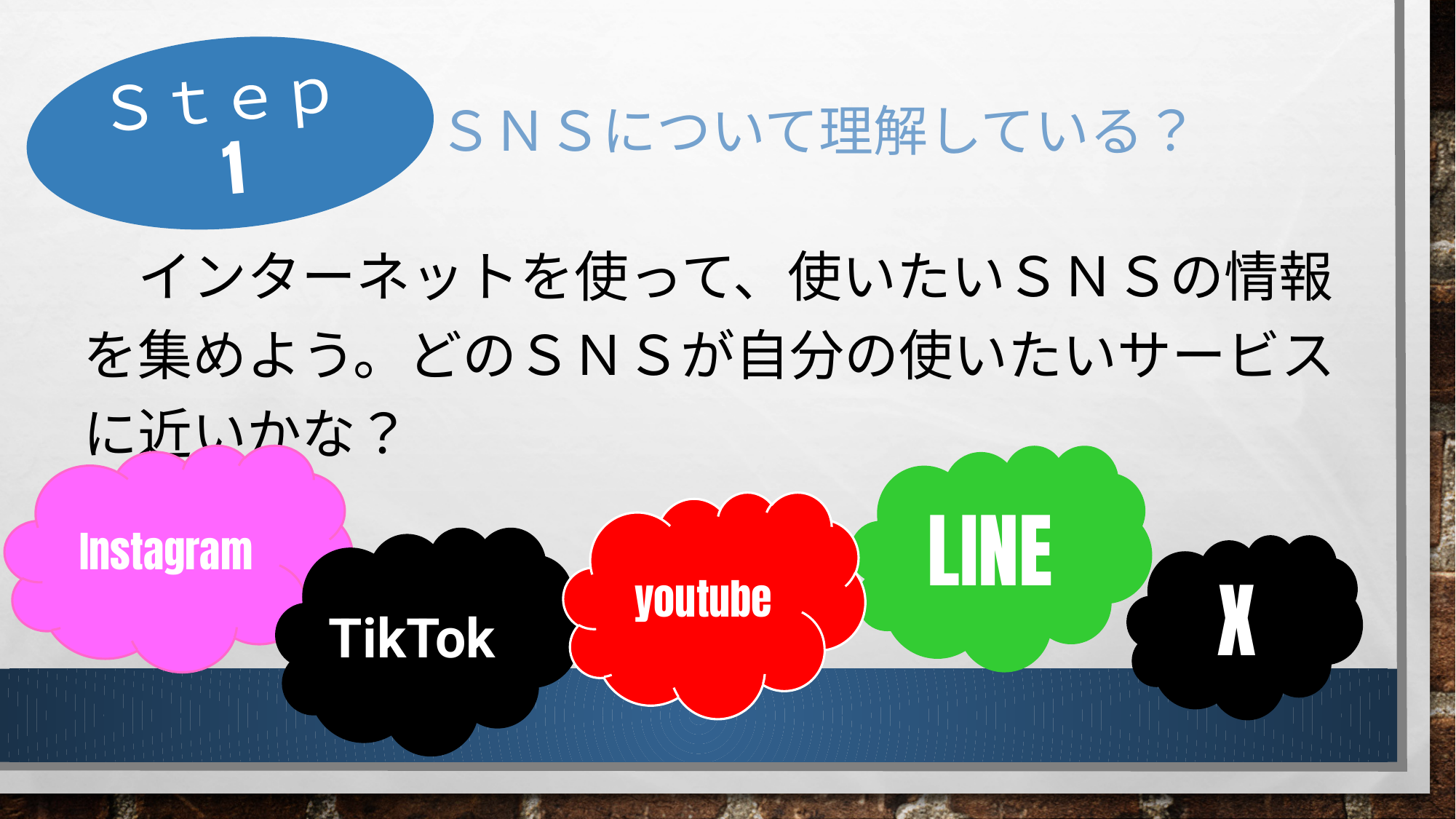

Ｓｔｅｐ1
# ＳＮＳについて理解している？
　インターネットを使って、使いたいＳＮＳの情報を集めよう。どのＳＮＳが自分の使いたいサービスに近いかな？
LINE
Instagram
youtube
TikTok
X